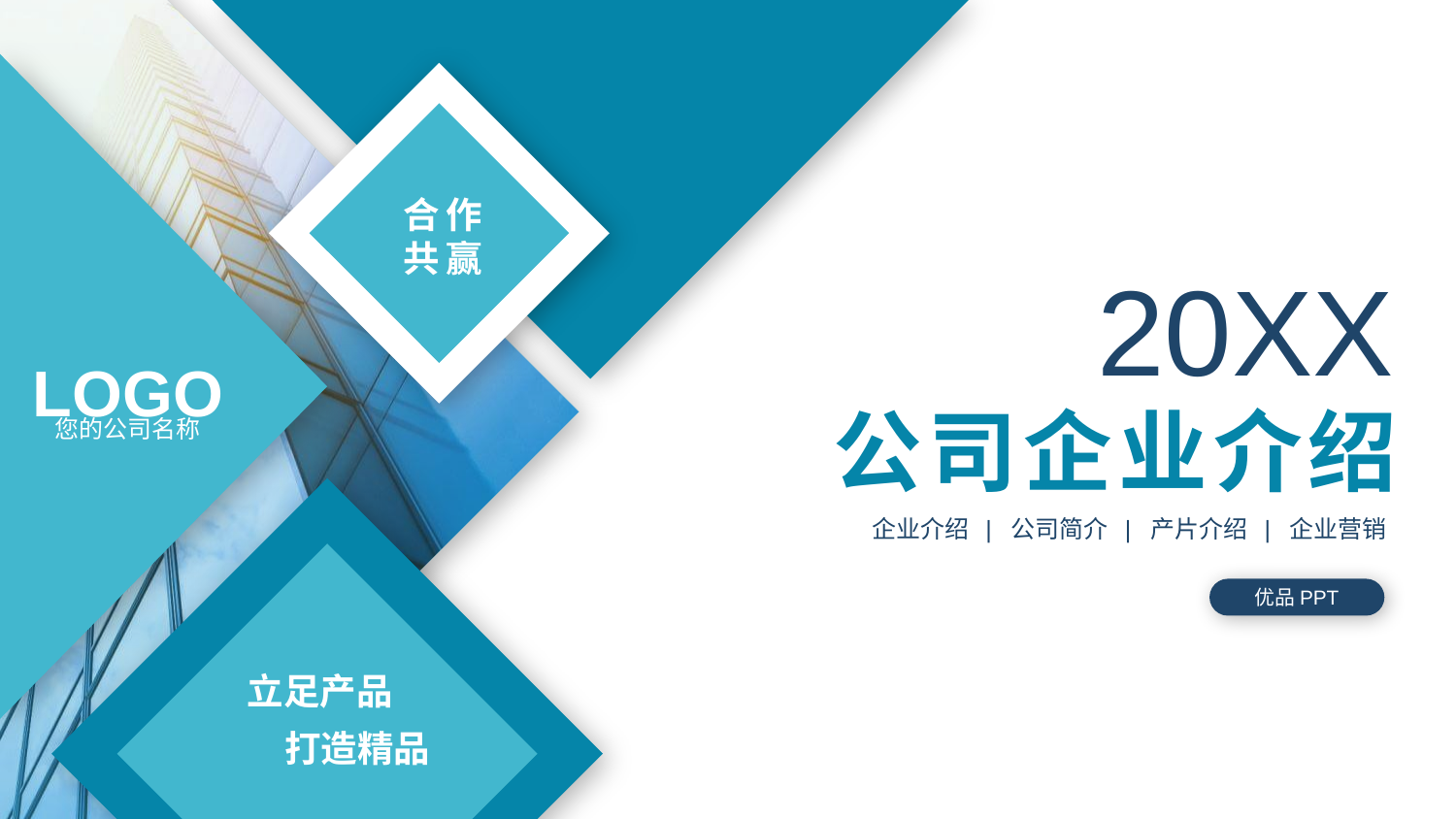

合作
共赢

20XX
LOGO
您的公司名称
公司企业介绍
企业介绍  |  公司简介  |  产片介绍  |  企业营销

立足产品
        打造精品
优品PPT